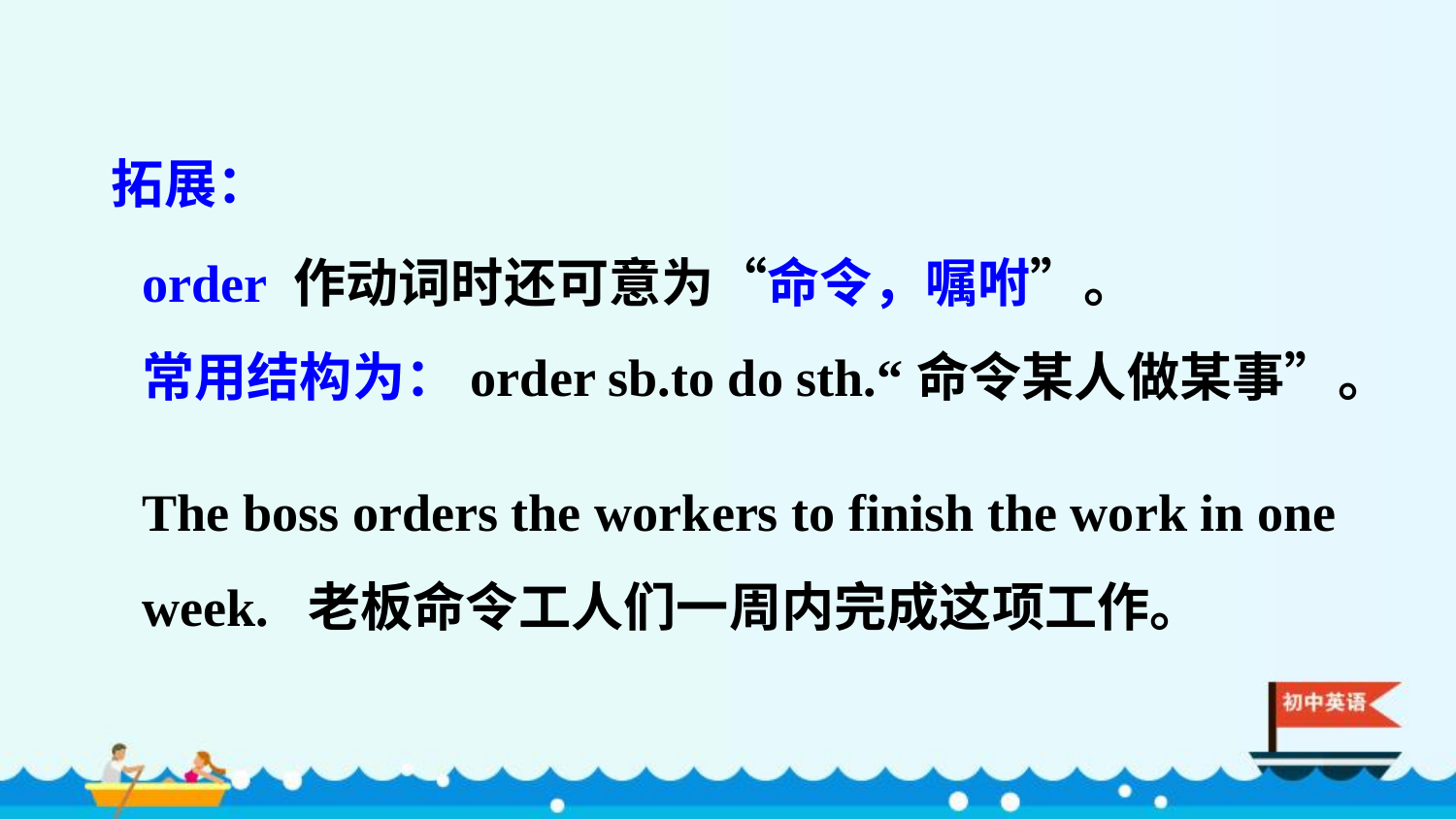

拓展：
order 作动词时还可意为“命令，嘱咐”。
常用结构为：order sb.to do sth.“命令某人做某事”。
The boss orders the workers to finish the work in one week.  老板命令工人们一周内完成这项工作。